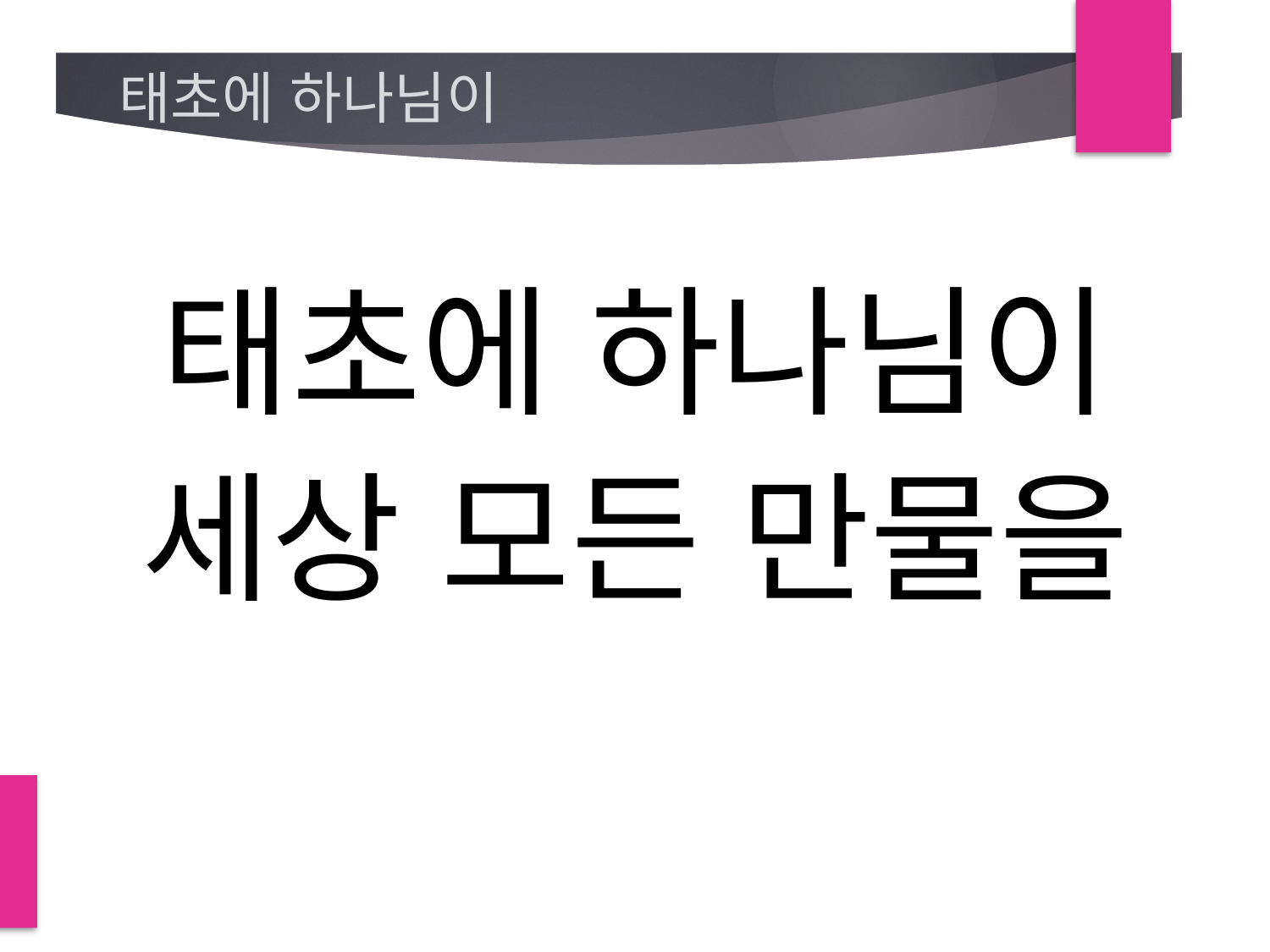

# 태초에 하나님이
태초에 하나님이
세상 모든 만물을